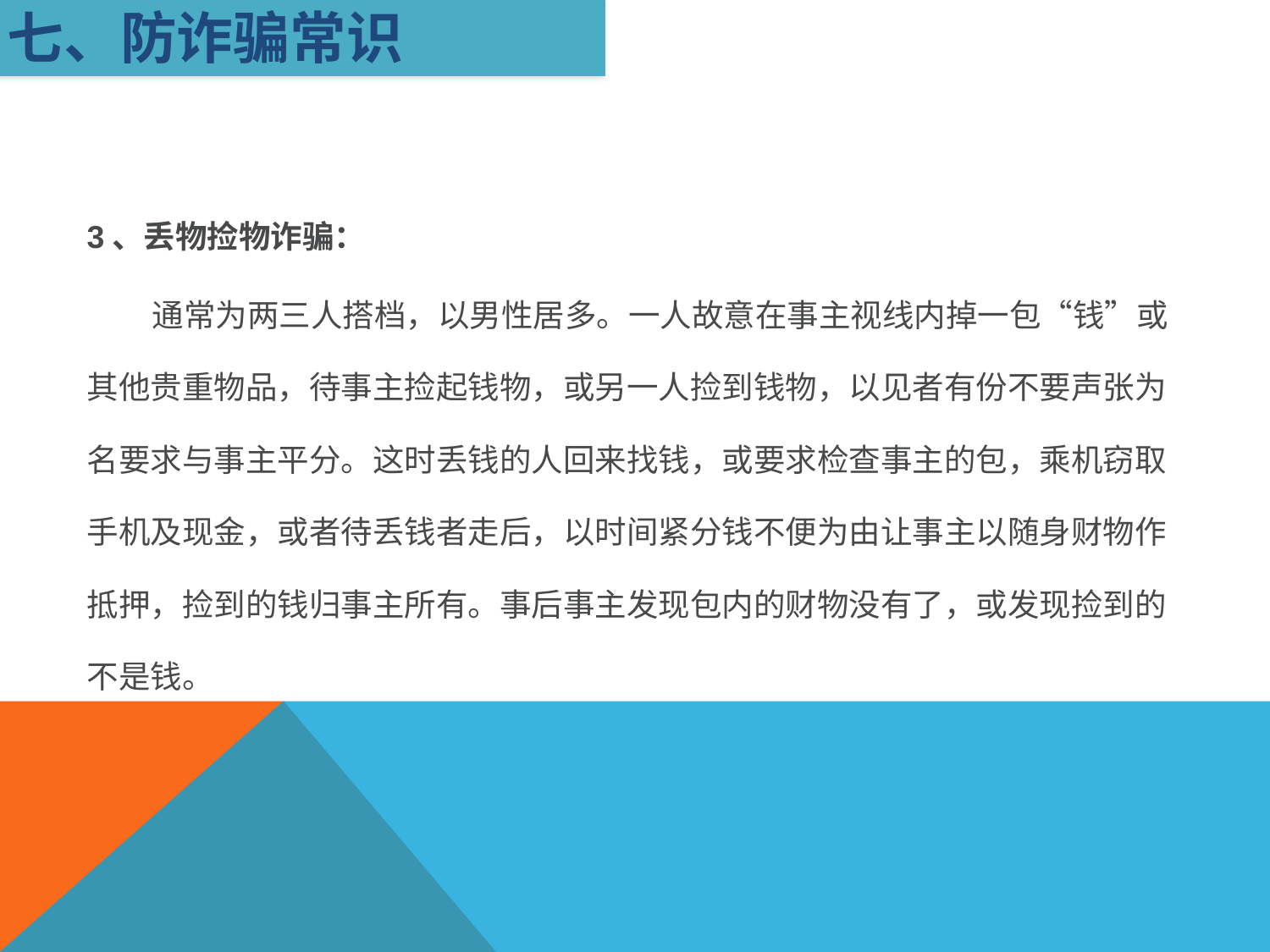

七、防诈骗常识

3、丢物捡物诈骗：
        通常为两三人搭档，以男性居多。一人故意在事主视线内掉一包“钱”或其他贵重物品，待事主捡起钱物，或另一人捡到钱物，以见者有份不要声张为名要求与事主平分。这时丢钱的人回来找钱，或要求检查事主的包，乘机窃取手机及现金，或者待丢钱者走后，以时间紧分钱不便为由让事主以随身财物作抵押，捡到的钱归事主所有。事后事主发现包内的财物没有了，或发现捡到的不是钱。